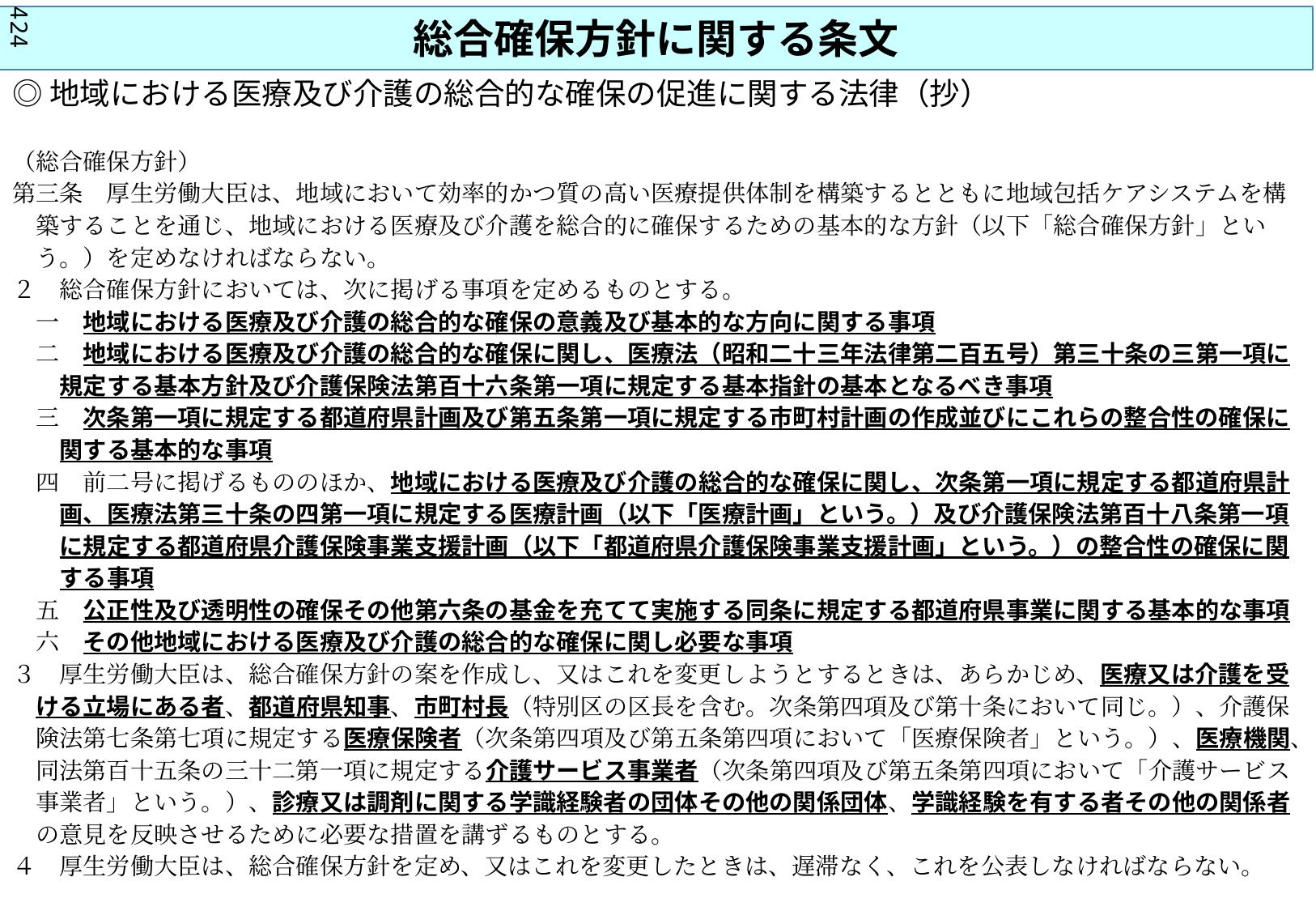

424
# 総合確保方針に関する条文
◎地域における医療及び介護の総合的な確保の促進に関する法律（抄）

（総合確保方針）
第三条　厚生労働大臣は、地域において効率的かつ質の高い医療提供体制を構築するとともに地域包括ケアシステムを構
　築することを通じ、地域における医療及び介護を総合的に確保するための基本的な方針（以下「総合確保方針」とい
　う。）を定めなければならない。
２　総合確保方針においては、次に掲げる事項を定めるものとする。
　一　地域における医療及び介護の総合的な確保の意義及び基本的な方向に関する事項
　二　地域における医療及び介護の総合的な確保に関し、医療法（昭和二十三年法律第二百五号）第三十条の三第一項に
　　規定する基本方針及び介護保険法第百十六条第一項に規定する基本指針の基本となるべき事項
　三　次条第一項に規定する都道府県計画及び第五条第一項に規定する市町村計画の作成並びにこれらの整合性の確保に
　　関する基本的な事項
　四　前二号に掲げるもののほか、地域における医療及び介護の総合的な確保に関し、次条第一項に規定する都道府県計
　　画、医療法第三十条の四第一項に規定する医療計画（以下「医療計画」という。）及び介護保険法第百十八条第一項
　　に規定する都道府県介護保険事業支援計画（以下「都道府県介護保険事業支援計画」という。）の整合性の確保に関
　　する事項
　五　公正性及び透明性の確保その他第六条の基金を充てて実施する同条に規定する都道府県事業に関する基本的な事項
　六　その他地域における医療及び介護の総合的な確保に関し必要な事項
３　厚生労働大臣は、総合確保方針の案を作成し、又はこれを変更しようとするときは、あらかじめ、医療又は介護を受
　ける立場にある者、都道府県知事、市町村長（特別区の区長を含む。次条第四項及び第十条において同じ。）、介護保
　険法第七条第七項に規定する医療保険者（次条第四項及び第五条第四項において「医療保険者」という。）、医療機関、
　同法第百十五条の三十二第一項に規定する介護サービス事業者（次条第四項及び第五条第四項において「介護サービス
　事業者」という。）、診療又は調剤に関する学識経験者の団体その他の関係団体、学識経験を有する者その他の関係者
　の意見を反映させるために必要な措置を講ずるものとする。
４　厚生労働大臣は、総合確保方針を定め、又はこれを変更したときは、遅滞なく、これを公表しなければならない。